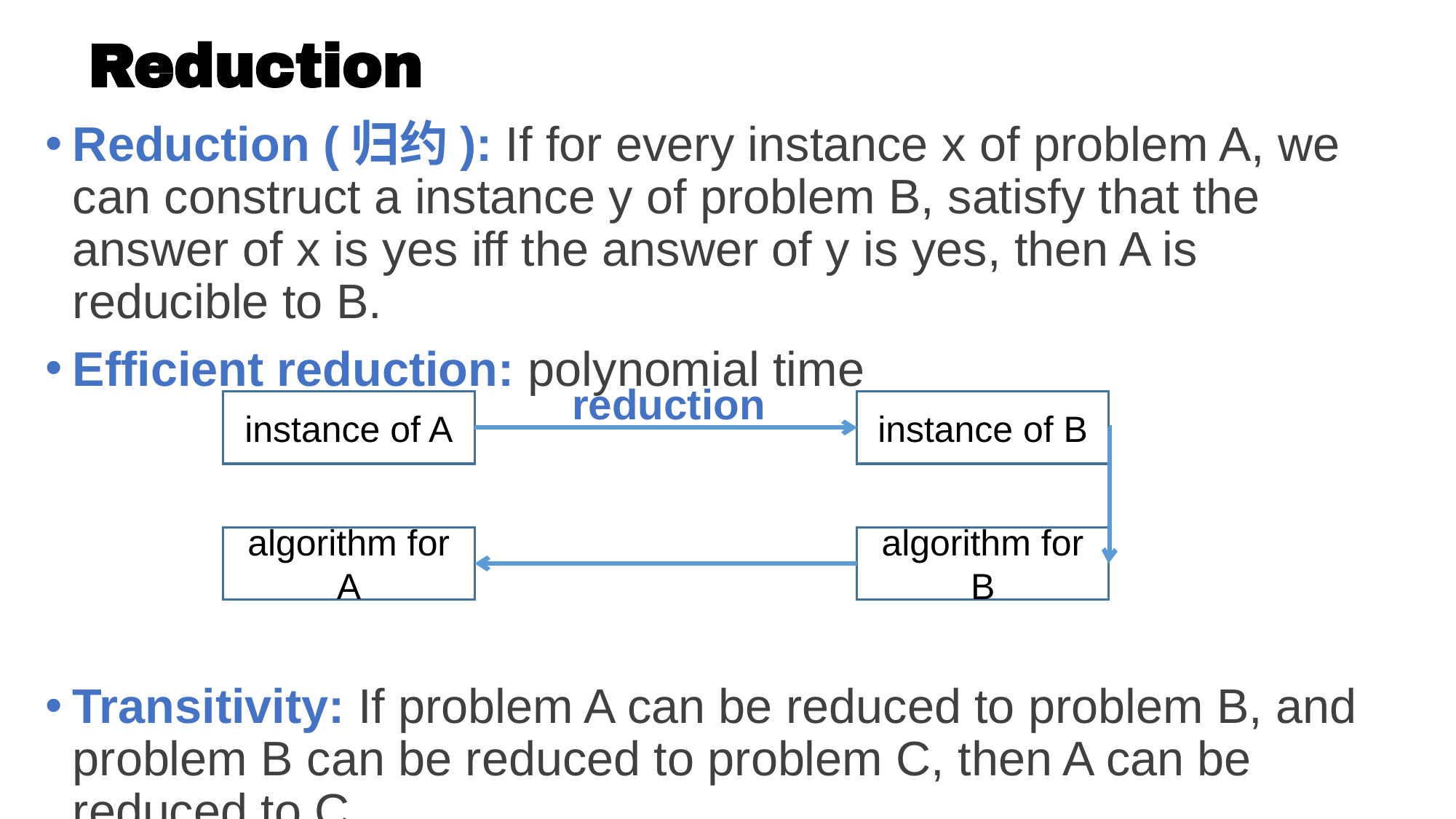

# Reduction
Reduction (归约): If for every instance x of problem A, we can construct a instance y of problem B, satisfy that the answer of x is yes iff the answer of y is yes, then A is reducible to B.
Efficient reduction: polynomial time

Transitivity: If problem A can be reduced to problem B, and problem B can be reduced to problem C, then A can be reduced to C.
reduction
instance of A
instance of B
algorithm for A
algorithm for B